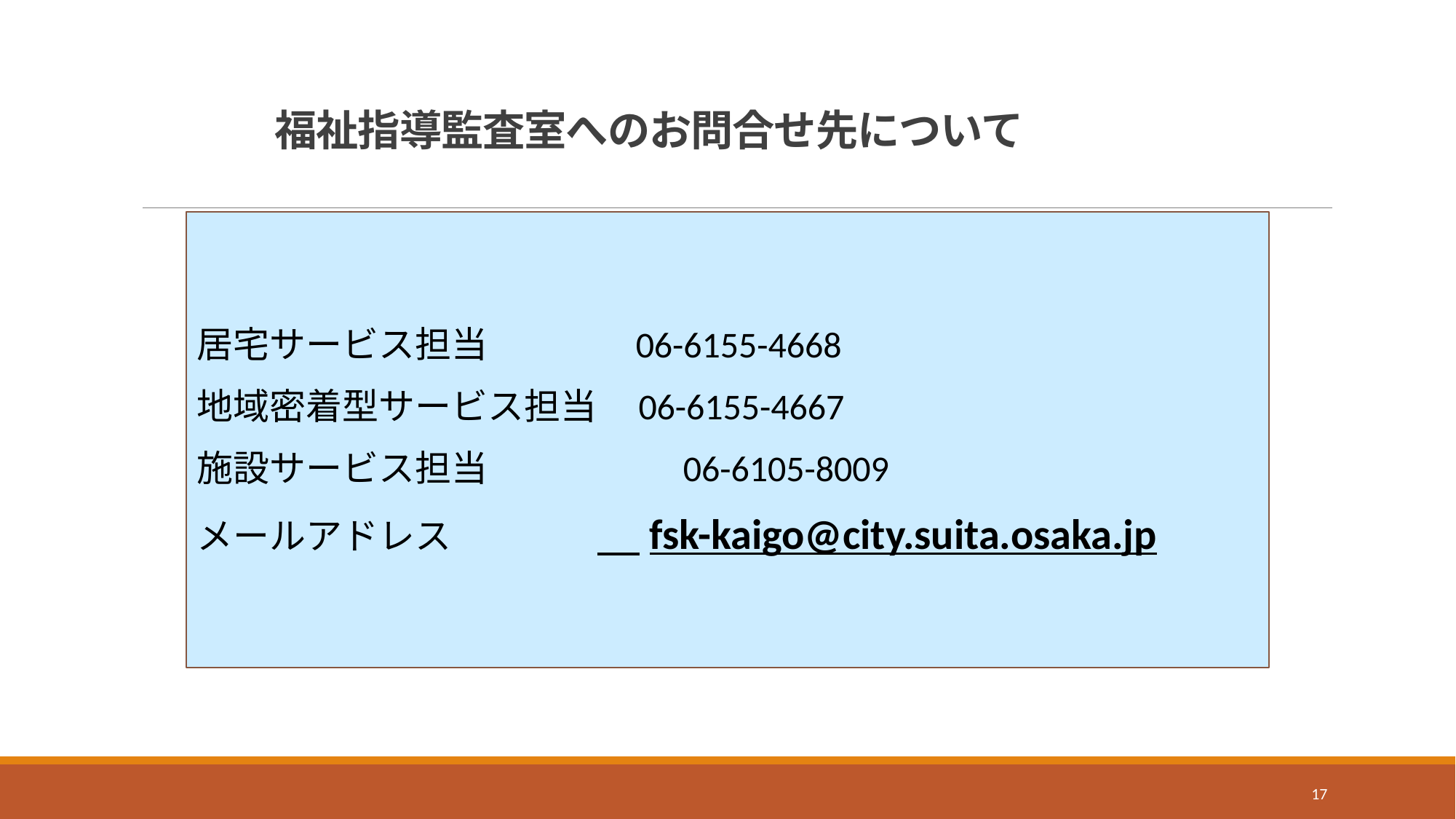

# 福祉指導監査室へのお問合せ先について
居宅サービス担当                 06-6155-4668
地域密着型サービス担当    06-6155-4667
施設サービス担当　　　　     06-6105-8009
メールアドレス　　　　　fsk-kaigo@city.suita.osaka.jp
17